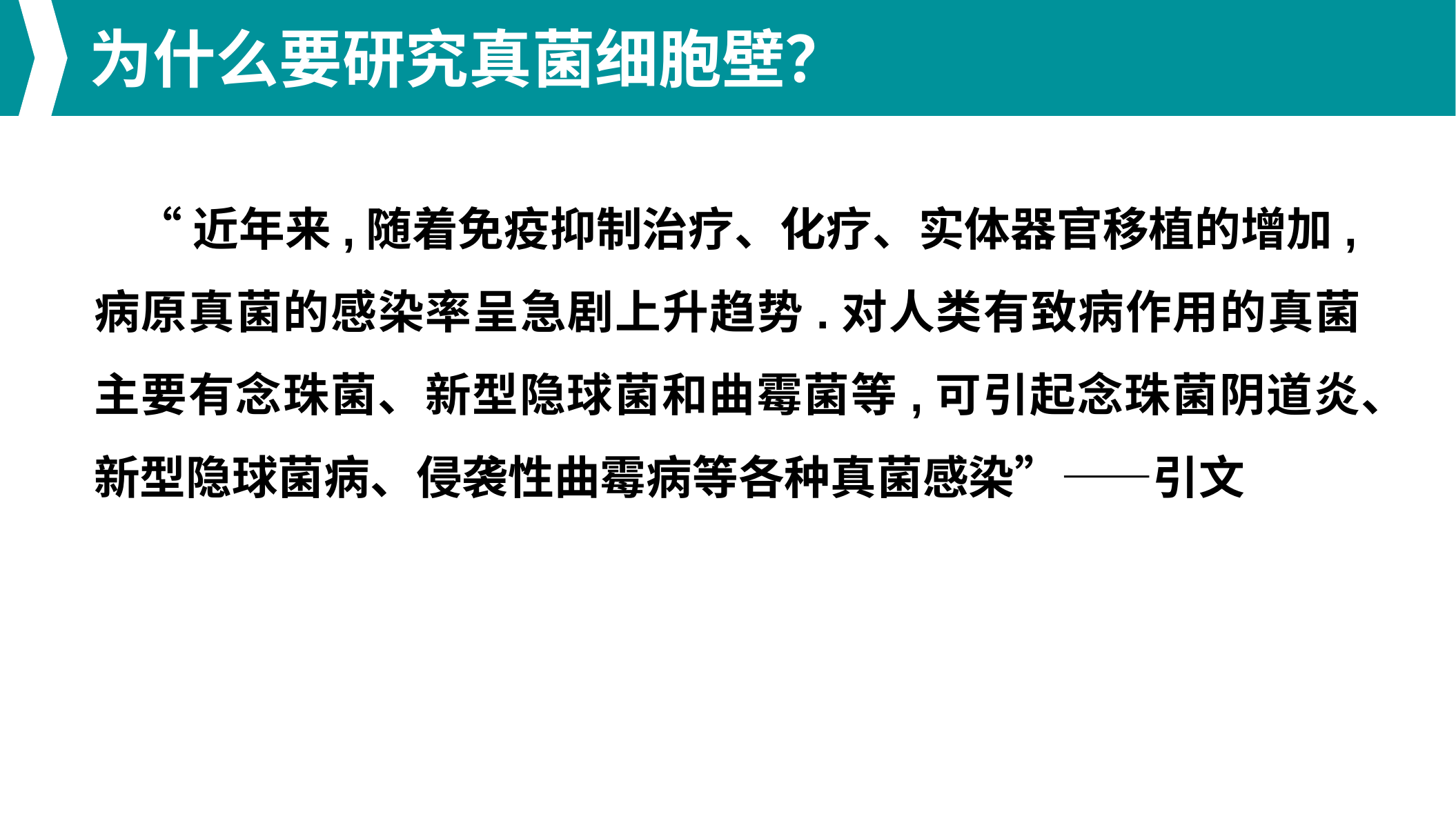

为什么要研究真菌细胞壁？
    “近年来,随着免疫抑制治疗、化疗、实体器官移植的增加,病原真菌的感染率呈急剧上升趋势.对人类有致病作用的真菌主要有念珠菌、新型隐球菌和曲霉菌等,可引起念珠菌阴道炎、新型隐球菌病、侵袭性曲霉病等各种真菌感染”——引文